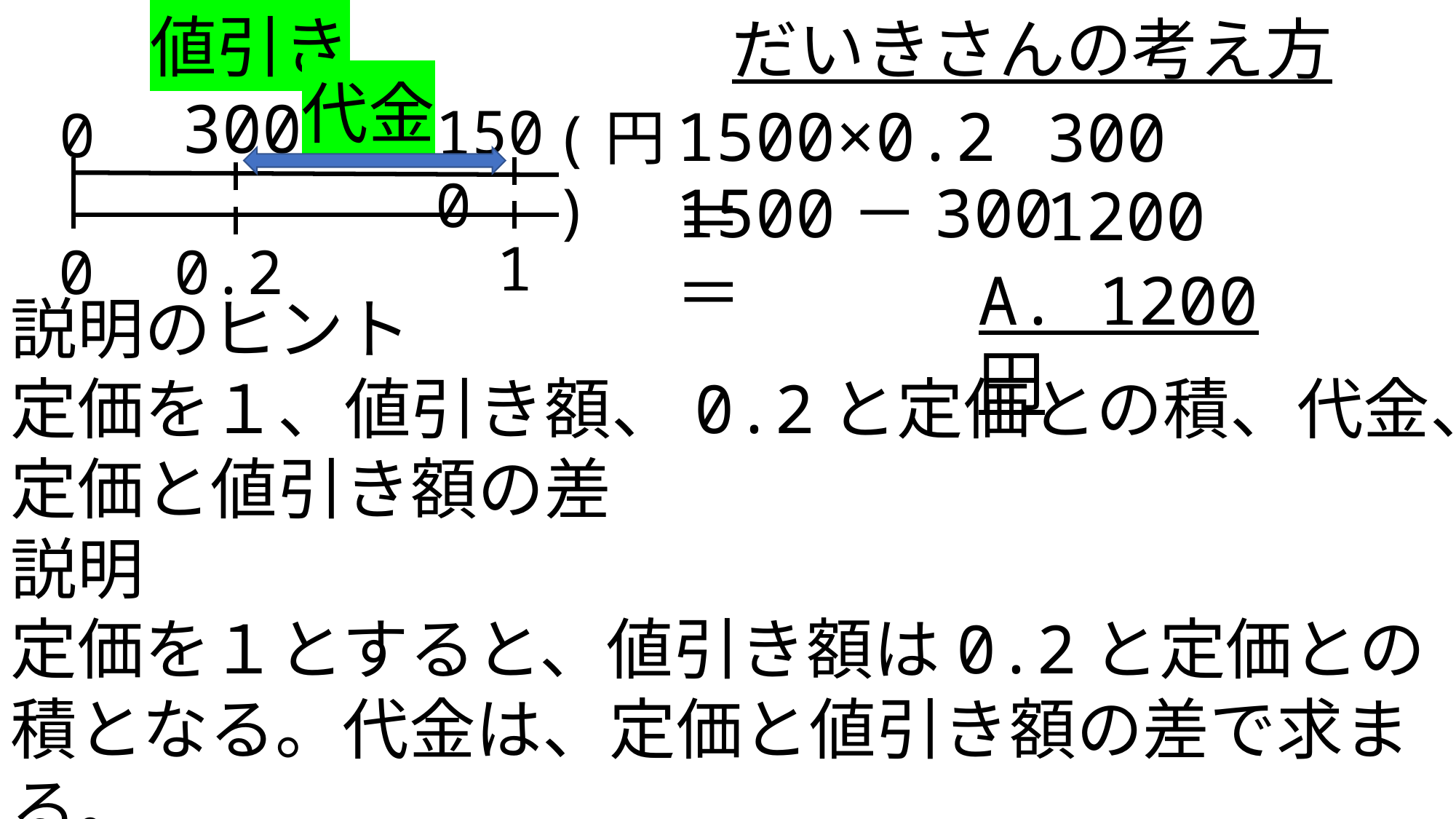

値引き
だいきさんの考え方
代金
300
1500
1500×0.2＝
300
0
(円)

1500－300＝
1200
1
0.2
0
A. 1200円
説明のヒント
定価を１、値引き額、0.2と定価との積、代金、
定価と値引き額の差
説明
定価を１とすると、値引き額は0.2と定価との積となる。代金は、定価と値引き額の差で求まる。